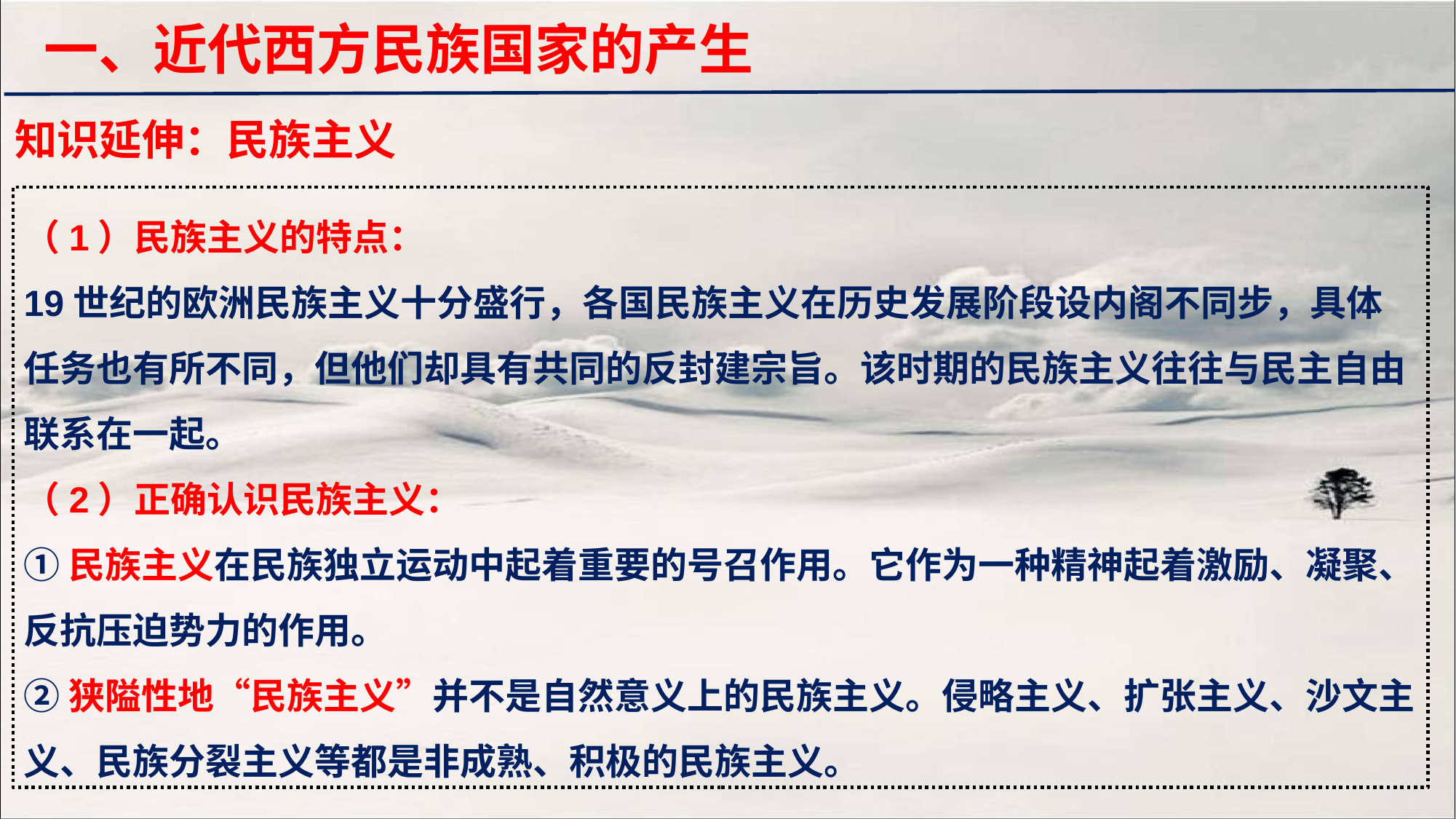

一、近代西方民族国家的产生
知识延伸：民族主义
（1）民族主义的特点：
19世纪的欧洲民族主义十分盛行，各国民族主义在历史发展阶段设内阁不同步，具体任务也有所不同，但他们却具有共同的反封建宗旨。该时期的民族主义往往与民主自由联系在一起。
（2）正确认识民族主义：
①民族主义在民族独立运动中起着重要的号召作用。它作为一种精神起着激励、凝聚、反抗压迫势力的作用。
②狭隘性地“民族主义”并不是自然意义上的民族主义。侵略主义、扩张主义、沙文主义、民族分裂主义等都是非成熟、积极的民族主义。